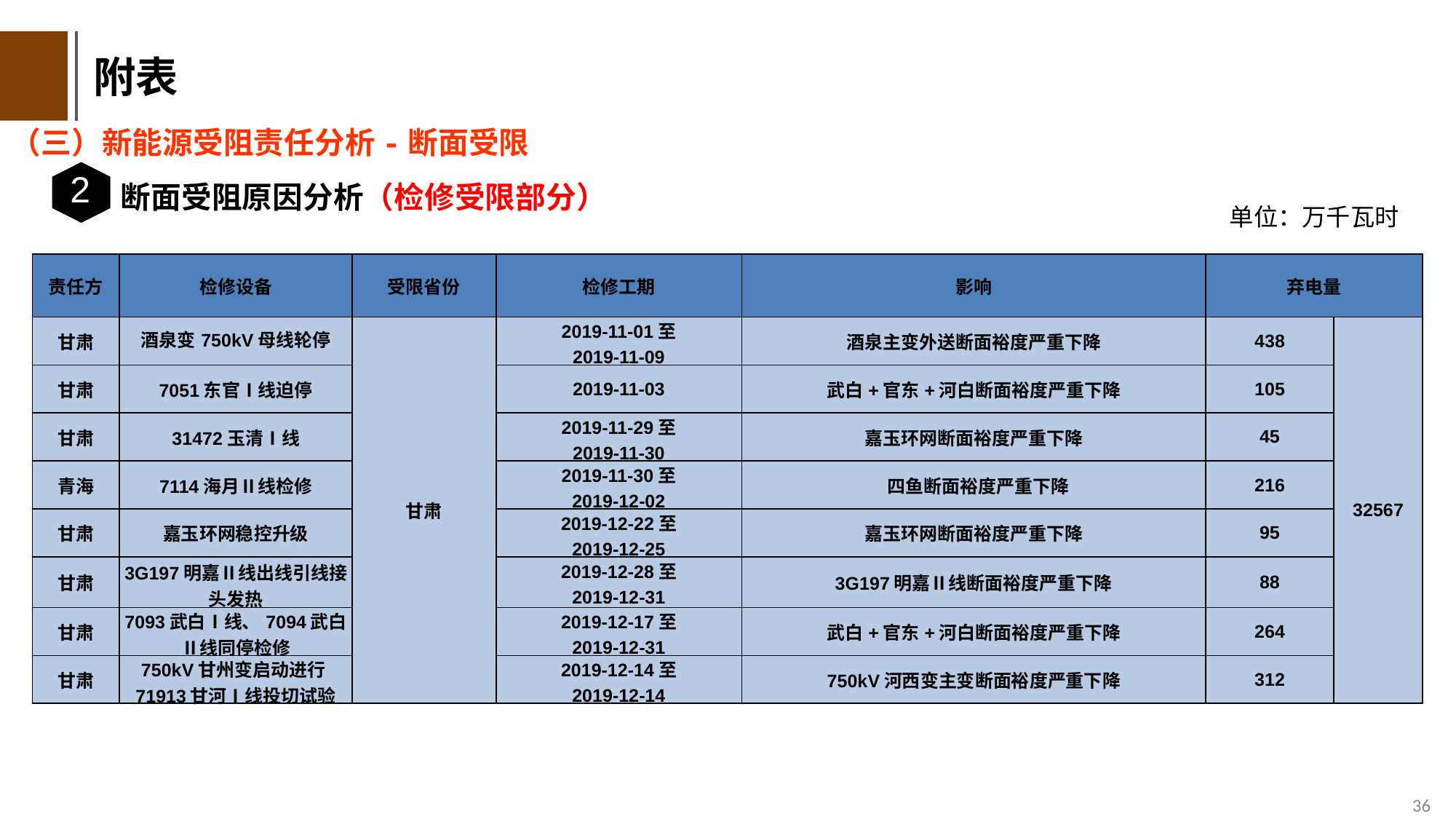

附表
（三）新能源受阻责任分析-断面受限
2

断面受阻原因分析（检修受限部分）
单位：万千瓦时
单位：万千瓦时
| 责任方 | 检修设备 | 受限省份 | 检修工期 | 影响 | 弃电量 |  |
| --- | --- | --- | --- | --- | --- | --- |
| 甘肃 | 酒泉变750kV母线轮停 | 甘肃 | 2019-11-01至 2019-11-09 | 酒泉主变外送断面裕度严重下降 | 438 | 32567 |
| 甘肃 | 7051东官Ⅰ线迫停 |  | 2019-11-03 | 武白+官东+河白断面裕度严重下降 | 105 |  |
| 甘肃 | 31472玉清Ⅰ线 |  | 2019-11-29至 2019-11-30 | 嘉玉环网断面裕度严重下降 | 45 |  |
| 青海 | 7114海月Ⅱ线检修 |  | 2019-11-30至 2019-12-02 | 四鱼断面裕度严重下降 | 216 |  |
| 甘肃 | 嘉玉环网稳控升级 |  | 2019-12-22至 2019-12-25 | 嘉玉环网断面裕度严重下降 | 95 |  |
| 甘肃 | 3G197明嘉Ⅱ线出线引线接头发热 |  | 2019-12-28至 2019-12-31 | 3G197明嘉Ⅱ线断面裕度严重下降 | 88 |  |
| 甘肃 | 7093武白Ⅰ线、7094武白Ⅱ线同停检修 |  | 2019-12-17至 2019-12-31 | 武白+官东+河白断面裕度严重下降 | 264 |  |
| 甘肃 | 750kV甘州变启动进行71913甘河Ⅰ线投切试验 |  | 2019-12-14至 2019-12-14 | 750kV河西变主变断面裕度严重下降 | 312 |  |
36